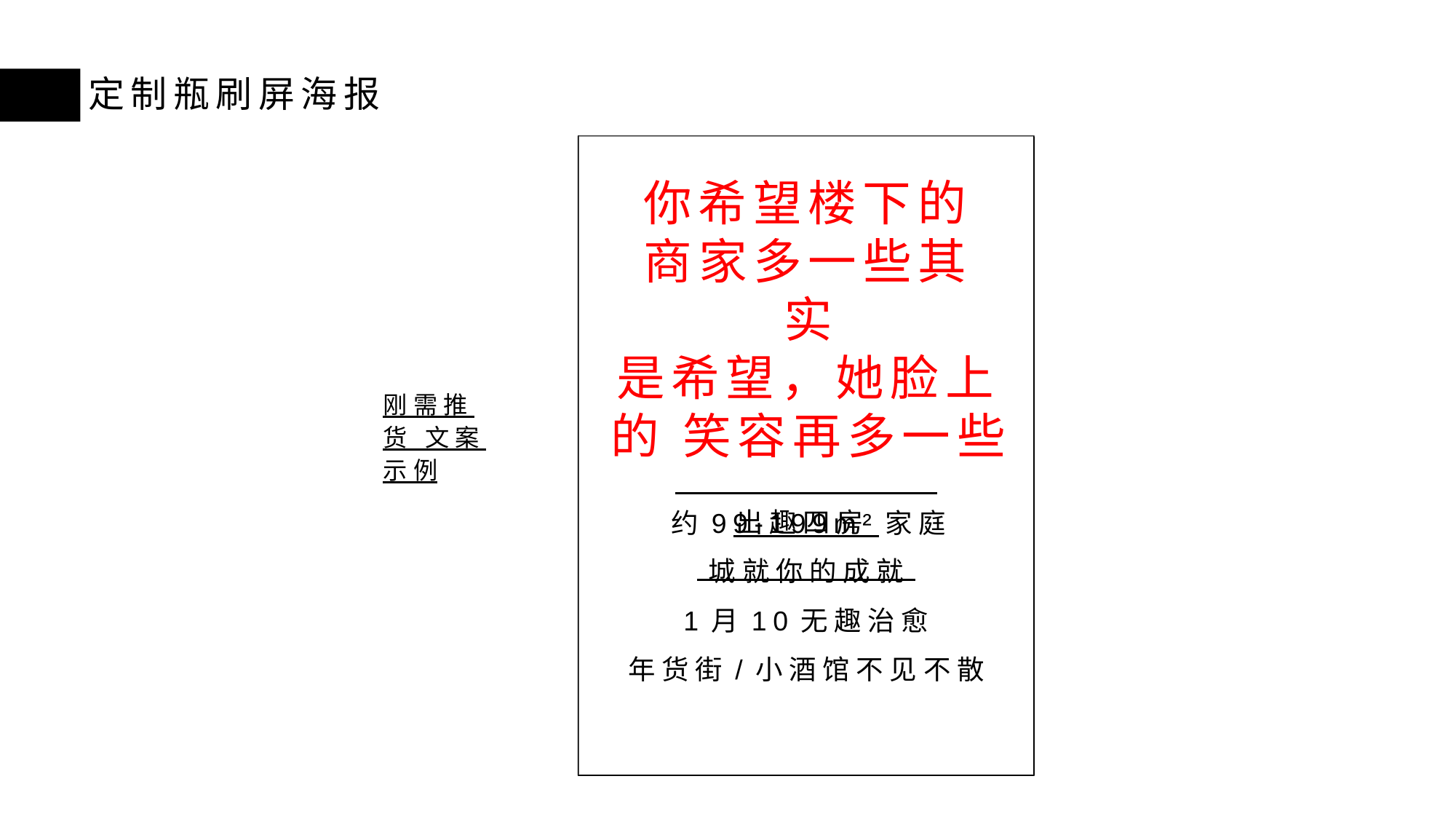

定制瓶刷屏海报

你希望楼下的 商家多一些其实
是希望，她脸上的 笑容再多一些
约99-199m²家庭
刚需推货 文案示例
出趣四房
城就你的成就
1月10无趣治愈
年货街/小酒馆不见不散